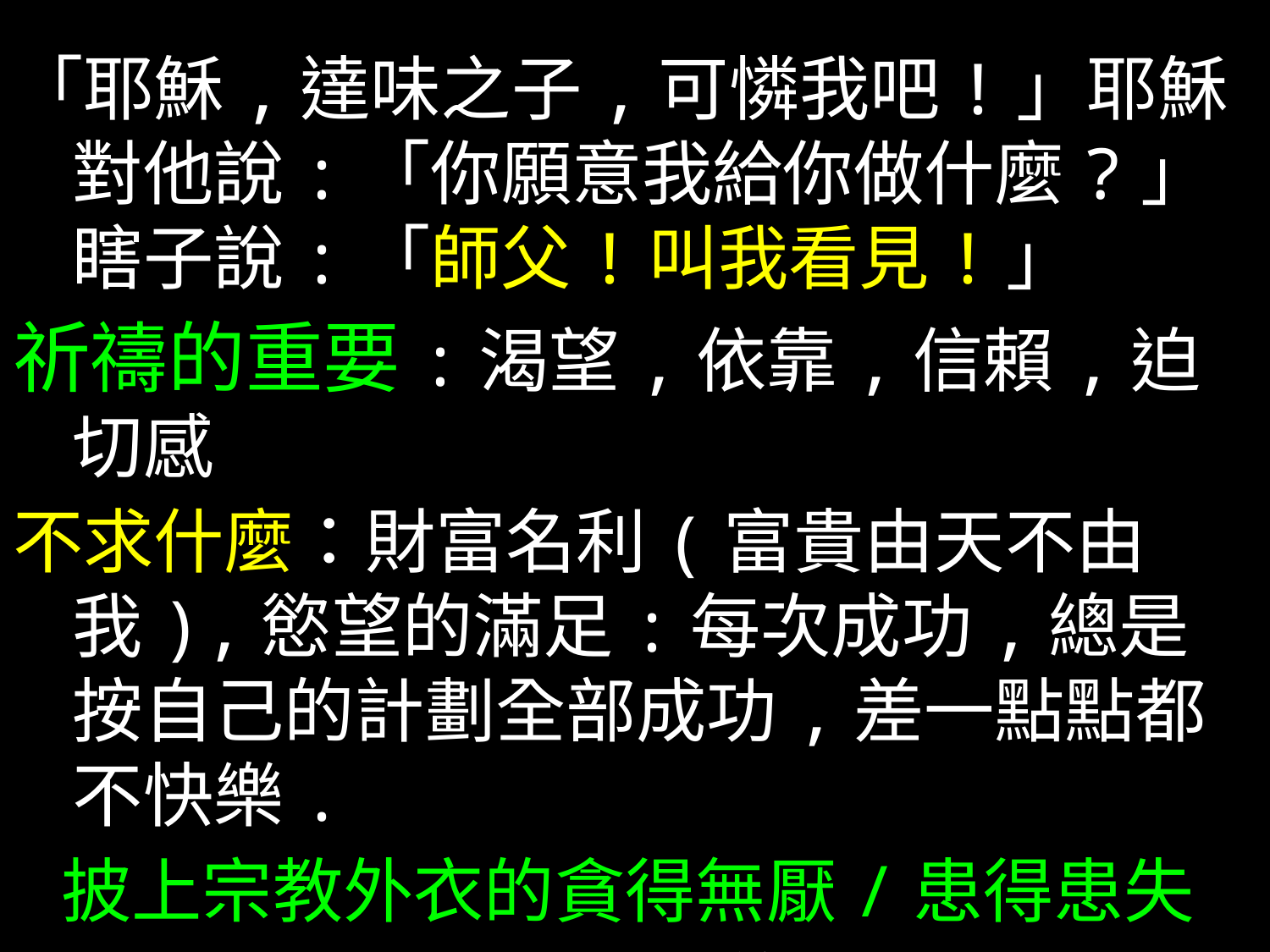

「耶穌,達味之子,可憐我吧!」耶穌對他說:「你願意我給你做什麼?」瞎子說:「師父!叫我看見!」
祈禱的重要:渴望,依靠,信賴,迫切感
不求什麼：財富名利(富貴由天不由我),慾望的滿足:每次成功,總是按自己的計劃全部成功,差一點點都不快樂.
  披上宗教外衣的貪得無厭/患得患失
只求：看得見;用天主的眼睛看